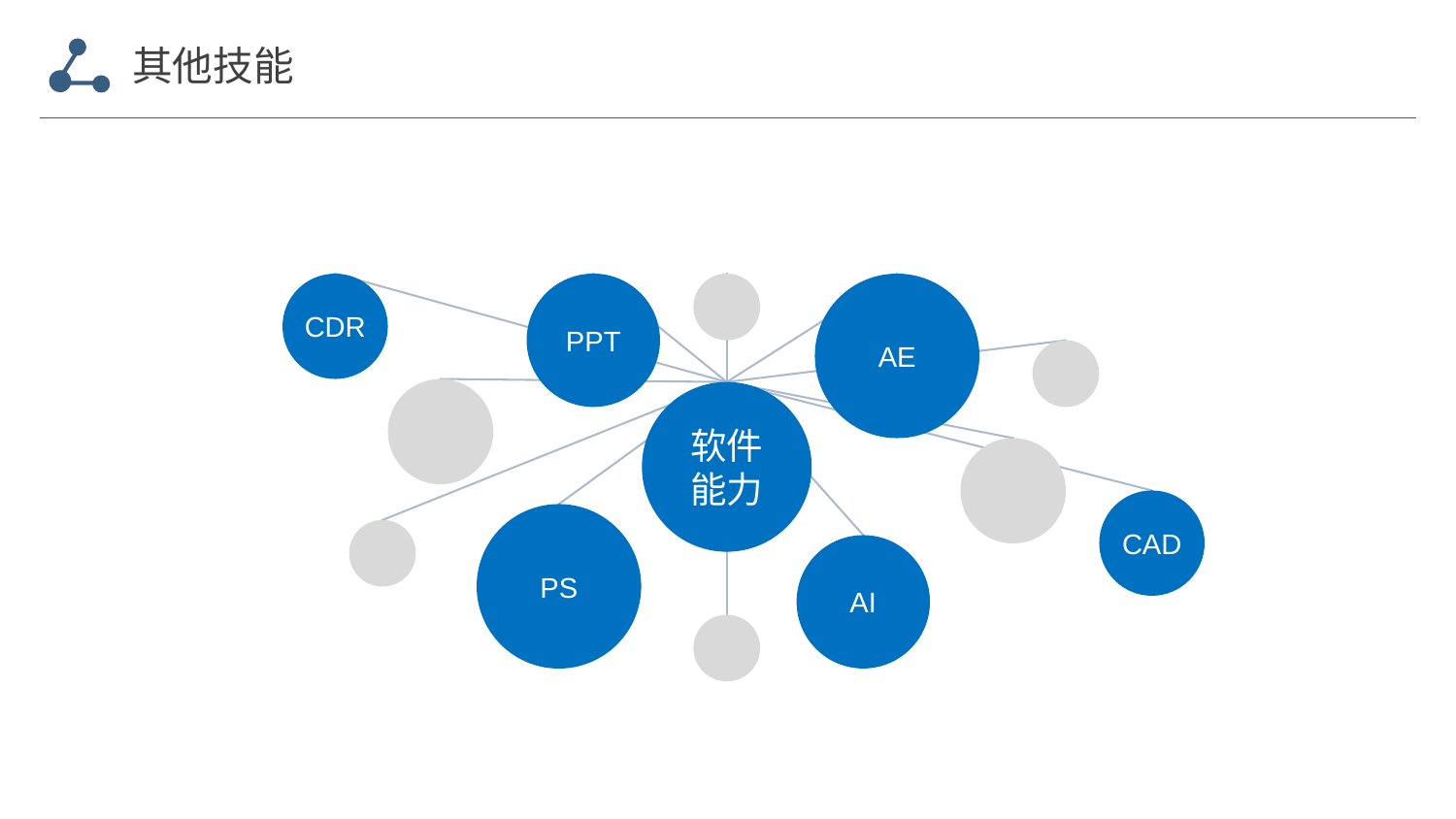

其他技能

CDR
PPT

AE

软件
能力

CAD
PS

AI